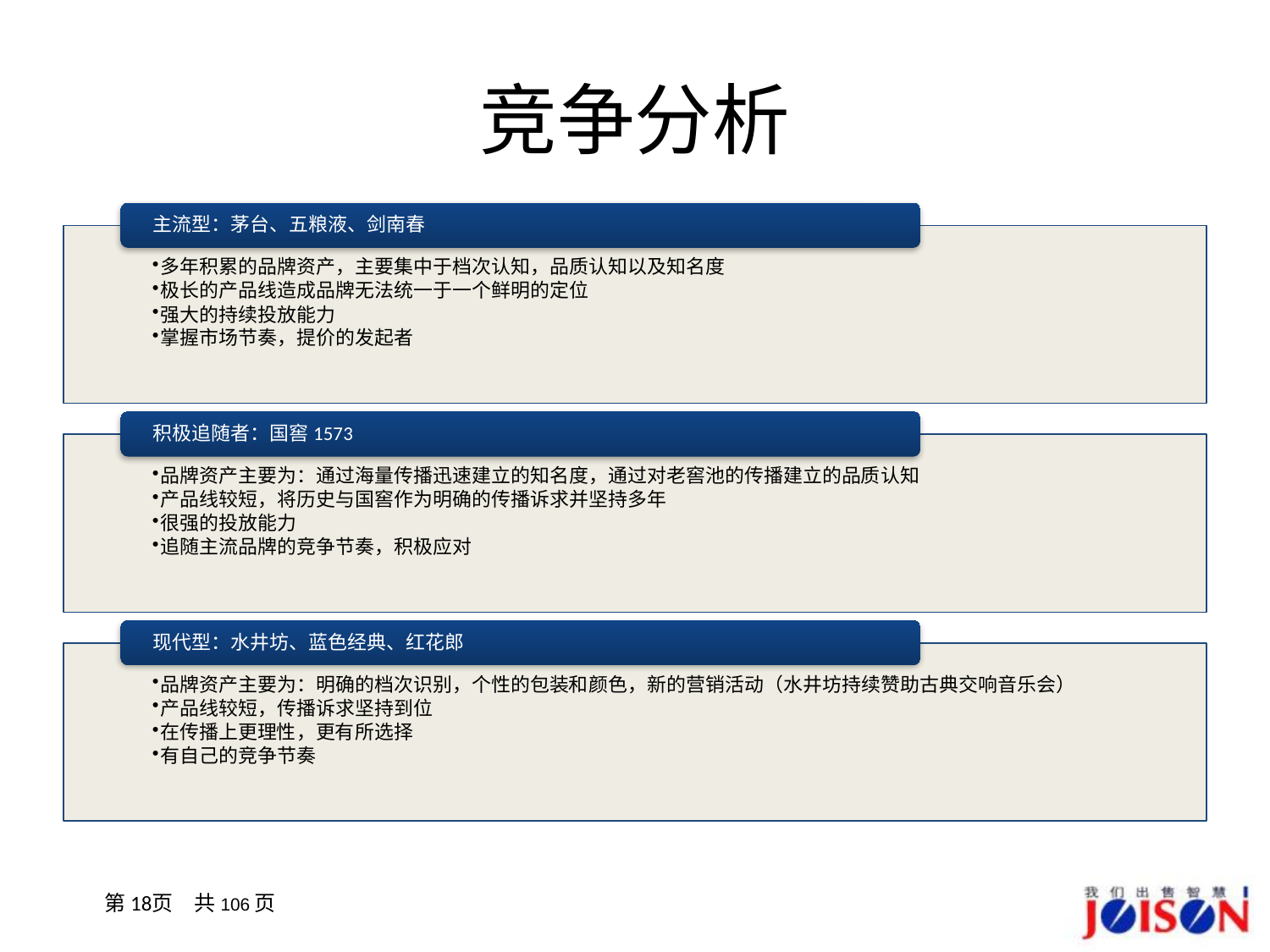

# 竞争分析
多年积累的品牌资产，主要集中于档次认知，品质认知以及知名度
极长的产品线造成品牌无法统一于一个鲜明的定位
强大的持续投放能力
掌握市场节奏，提价的发起者
主流型：茅台、五粮液、剑南春
品牌资产主要为：通过海量传播迅速建立的知名度，通过对老窖池的传播建立的品质认知
产品线较短，将历史与国窖作为明确的传播诉求并坚持多年
很强的投放能力
追随主流品牌的竞争节奏，积极应对
积极追随者：国窖1573
品牌资产主要为：明确的档次识别，个性的包装和颜色，新的营销活动（水井坊持续赞助古典交响音乐会）
产品线较短，传播诉求坚持到位
在传播上更理性，更有所选择
有自己的竞争节奏
现代型：水井坊、蓝色经典、红花郎